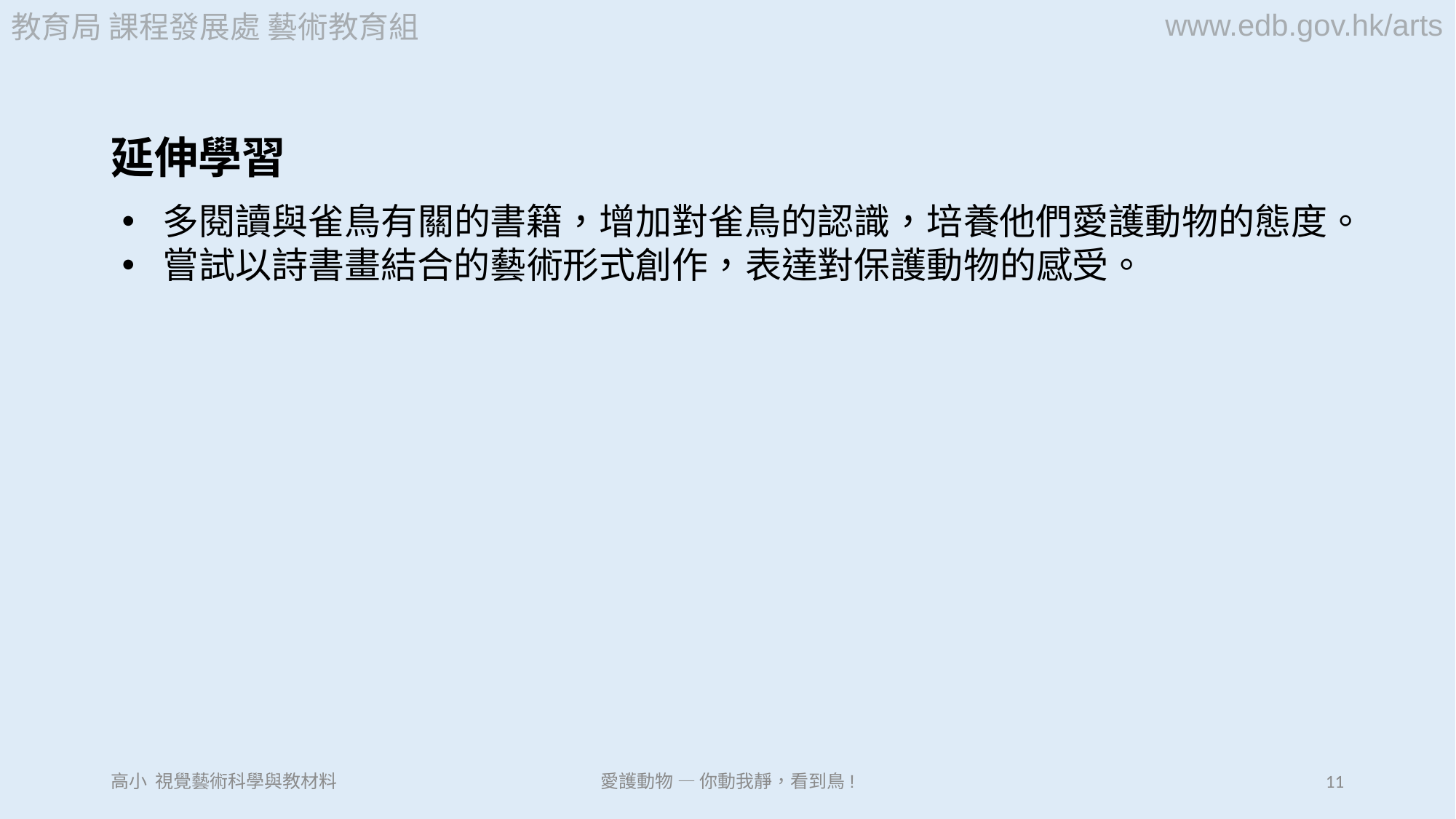

www.edb.gov.hk/arts
教育局 課程發展處 藝術教育組
# 延伸學習
多閱讀與雀鳥有關的書籍，增加對雀鳥的認識，培養他們愛護動物的態度。
嘗試以詩書畫結合的藝術形式創作，表達對保護動物的感受。
高小  視覺藝術科學與教材料
愛護動物 — 你動我靜，看到鳥!
11